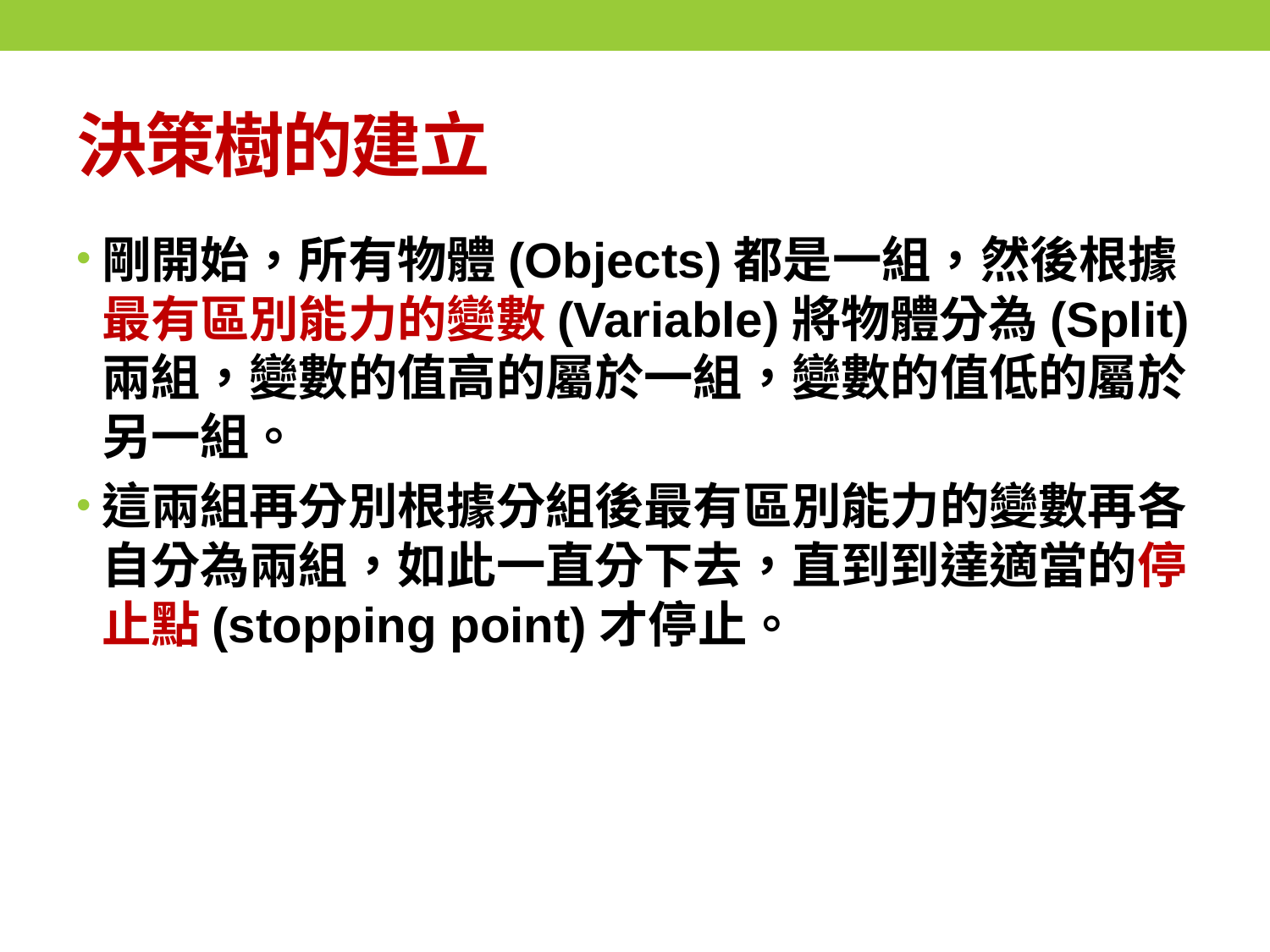

# 決策樹的建立
剛開始，所有物體(Objects)都是一組，然後根據最有區別能力的變數(Variable)將物體分為(Split)兩組，變數的值高的屬於一組，變數的值低的屬於另一組。
這兩組再分別根據分組後最有區別能力的變數再各自分為兩組，如此一直分下去，直到到達適當的停止點(stopping point)才停止。